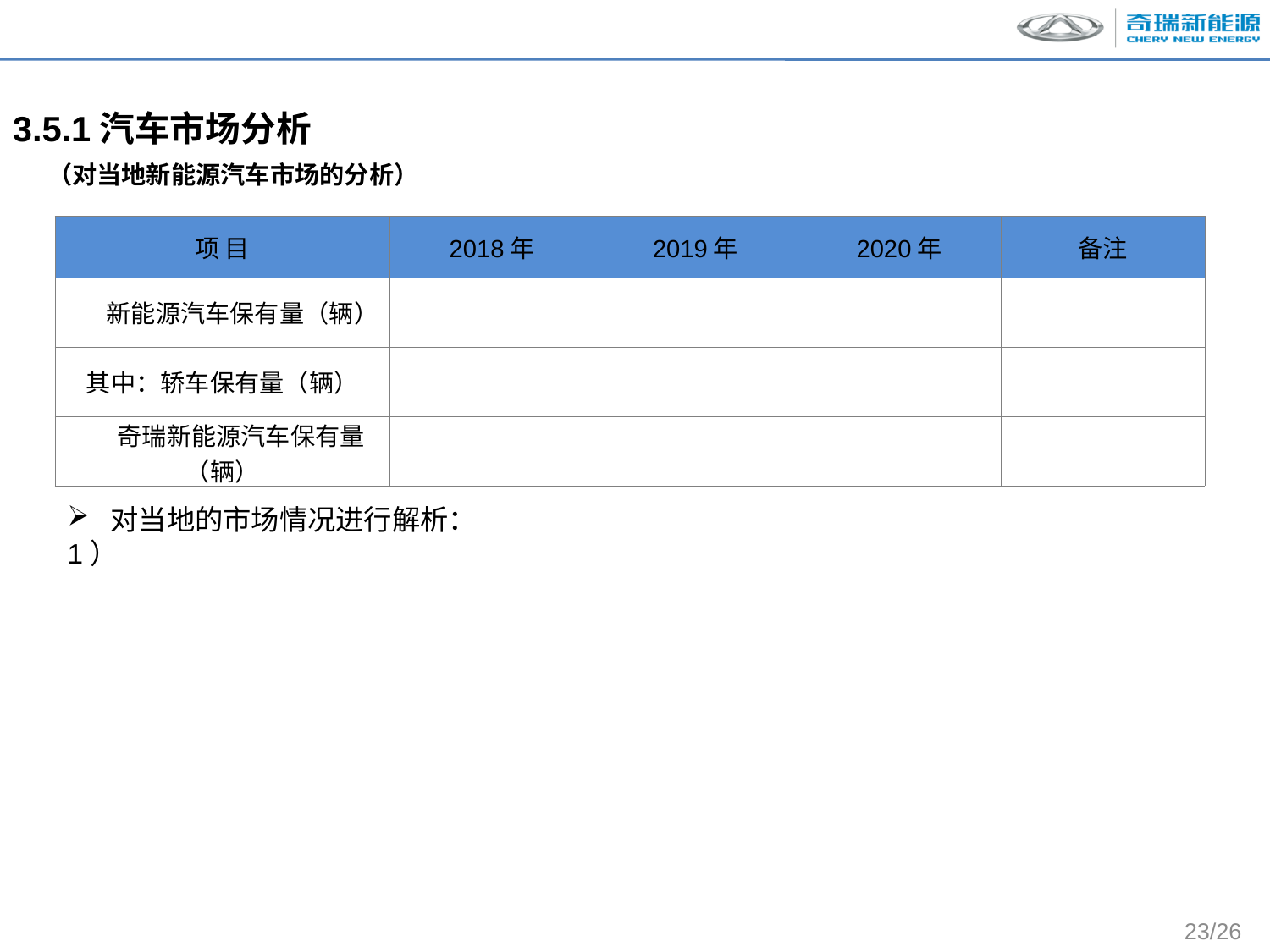

3.5.1汽车市场分析
（对当地新能源汽车市场的分析）
| 项 目 | 2018年 | 2019年 | 2020年 | 备注 |
| --- | --- | --- | --- | --- |
| 新能源汽车保有量（辆） |  |  |  |  |
| 其中：轿车保有量（辆） |  |  |  |  |
| 奇瑞新能源汽车保有量（辆） |  |  |  |  |
 对当地的市场情况进行解析：
1）

23/26